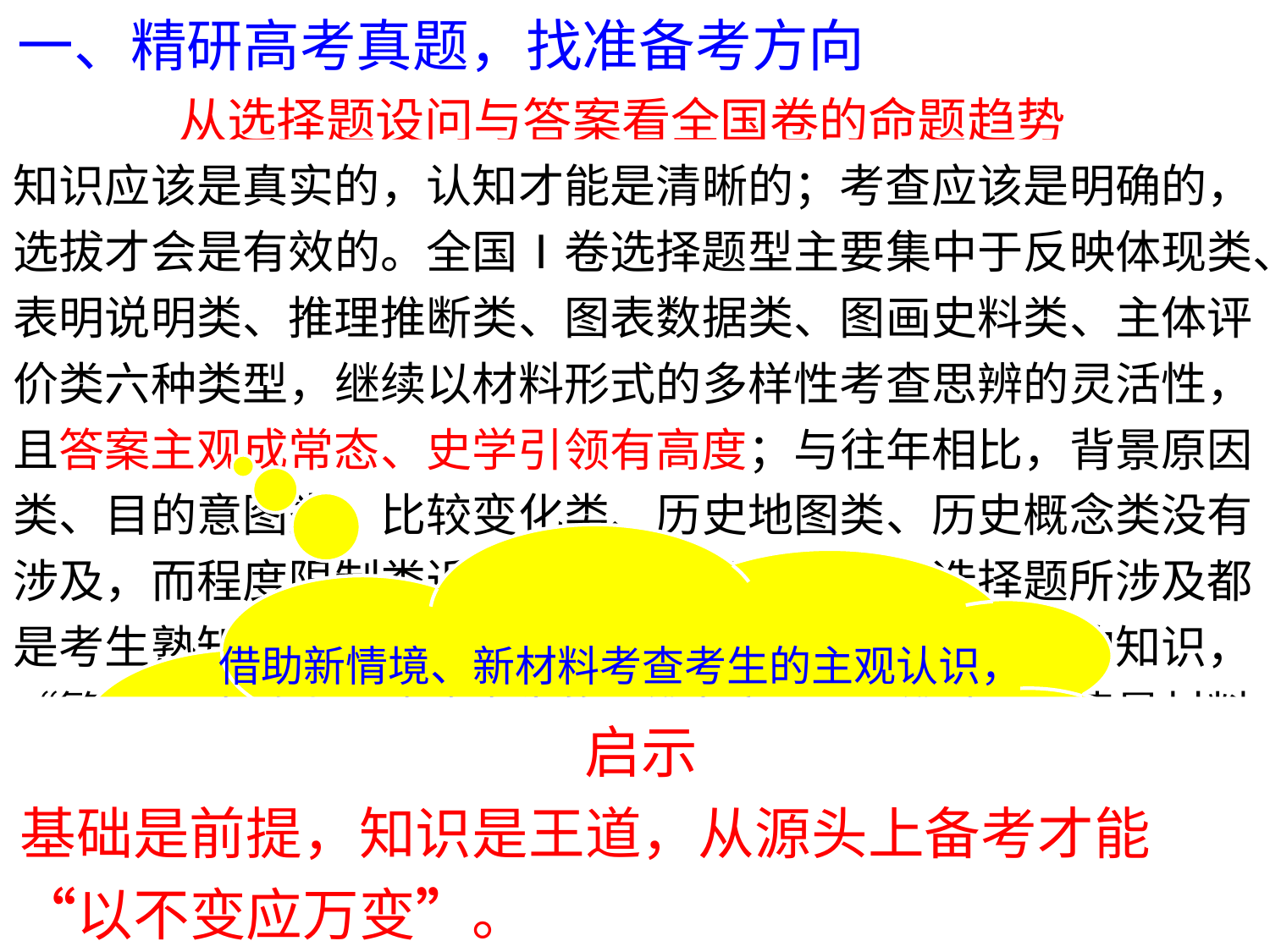

一、精研高考真题，找准备考方向
从选择题设问与答案看全国卷的命题趋势
知识应该是真实的，认知才能是清晰的；考查应该是明确的，选拔才会是有效的。全国Ⅰ卷选择题型主要集中于反映体现类、表明说明类、推理推断类、图表数据类、图画史料类、主体评价类六种类型，继续以材料形式的多样性考查思辨的灵活性，且答案主观成常态、史学引领有高度；与往年相比，背景原因类、目的意图类、比较变化类、历史地图类、历史概念类没有涉及，而程度限制类近两年没有出现。此外，选择题所涉及都是考生熟知的基础知识，基本没有往年那样需要拓展的知识，“繁、难、怪、深、偏”的内容基本绝迹。所选用的情景材料由现代文替代了文言文，材料浅显易懂，阅读障碍大为减少。减少了“为什么”、“说明了什么”的考查，增加了“是什么”的考查，适度降低了思维考查的力度。
| 题号 | 全国Ⅰ卷 |
| --- | --- |
| 24 | 反映出《墨子》包含了劳动人民智慧的结晶 |
| 25 | 由此可知，这一时期的藩镇延续了唐朝的统治 |
| 26 | 这反映出当时民营手工业的发展 |
| 27 | 这表明当时朝廷用中国文化对朝贡贸易贡品加以解读 |
| 28 | 这反映了清朝政府昏庸不谙熟近代外交 |
| 29 | 这场争论在思想上为中国共产党的成立准备了条件 |
| 30 | 这反映出中国共产党奉行独立自主的外交政策 |
| 31 | 这反映了当时我国大规模的经济建设正在展开 |
| 32 | 据此可知，梭伦具有人文精神 |
| 33 | 这一变化说明共产主义者同盟接受了马克思的革命理论 |
| 34 | 据此可知，关于工业革命首先发生在英国发生的认识随着研究视角拓展而趋于全面 |
| 35 | 这表明第三世界发展壮大 |
反映体现类
推理推断类
反映体现类
表明说明类
反映体现类
主体评价类

借助新情境、新材料考查考生的主观认识，旨在加强考查考生的思维力度以及思维过程。备考中要注意摆脱教材程式化的历史叙述，突破固有思维定式，提升到选择题呈现的新认识、新思想与新观点的高度。
反映体现类
反映体现类
推理推断类
表明说明类
启示
基础是前提，知识是王道，从源头上备考才能“以不变应万变”。
推理推断类
表明说明类
25、35题为图表数据类，27、31题为图画史料类，两类占选择题数量的1/3